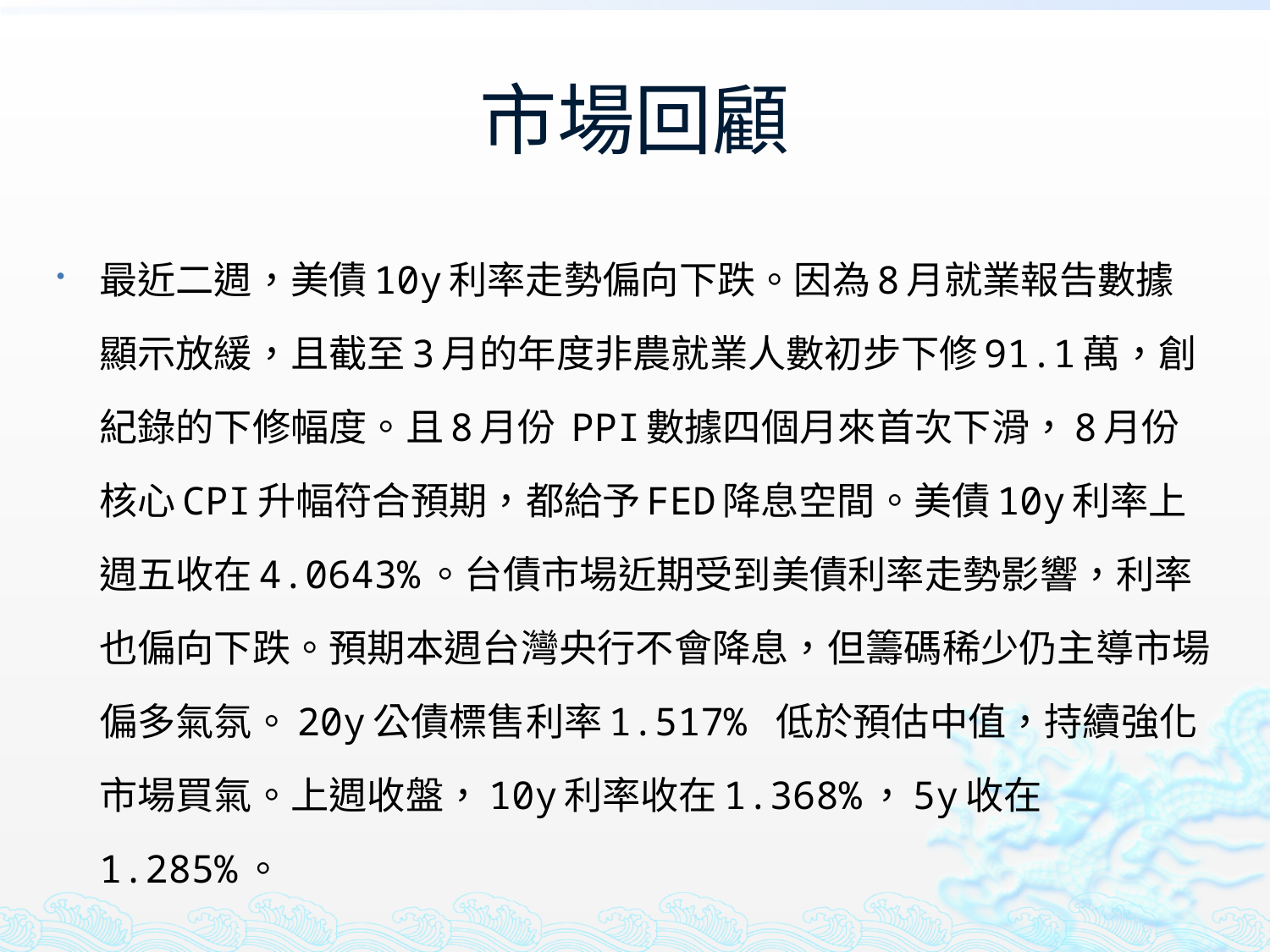

# 市場回顧
最近二週，美債10y利率走勢偏向下跌。因為8月就業報告數據顯示放緩，且截至3月的年度非農就業人數初步下修91.1萬，創紀錄的下修幅度。且8月份 PPI數據四個月來首次下滑，8月份核心CPI升幅符合預期，都給予FED降息空間。美債10y利率上週五收在4.0643%。台債市場近期受到美債利率走勢影響，利率也偏向下跌。預期本週台灣央行不會降息，但籌碼稀少仍主導市場偏多氣氛。20y公債標售利率1.517% 低於預估中值，持續強化市場買氣。上週收盤，10y利率收在1.368%，5y收在1.285%。